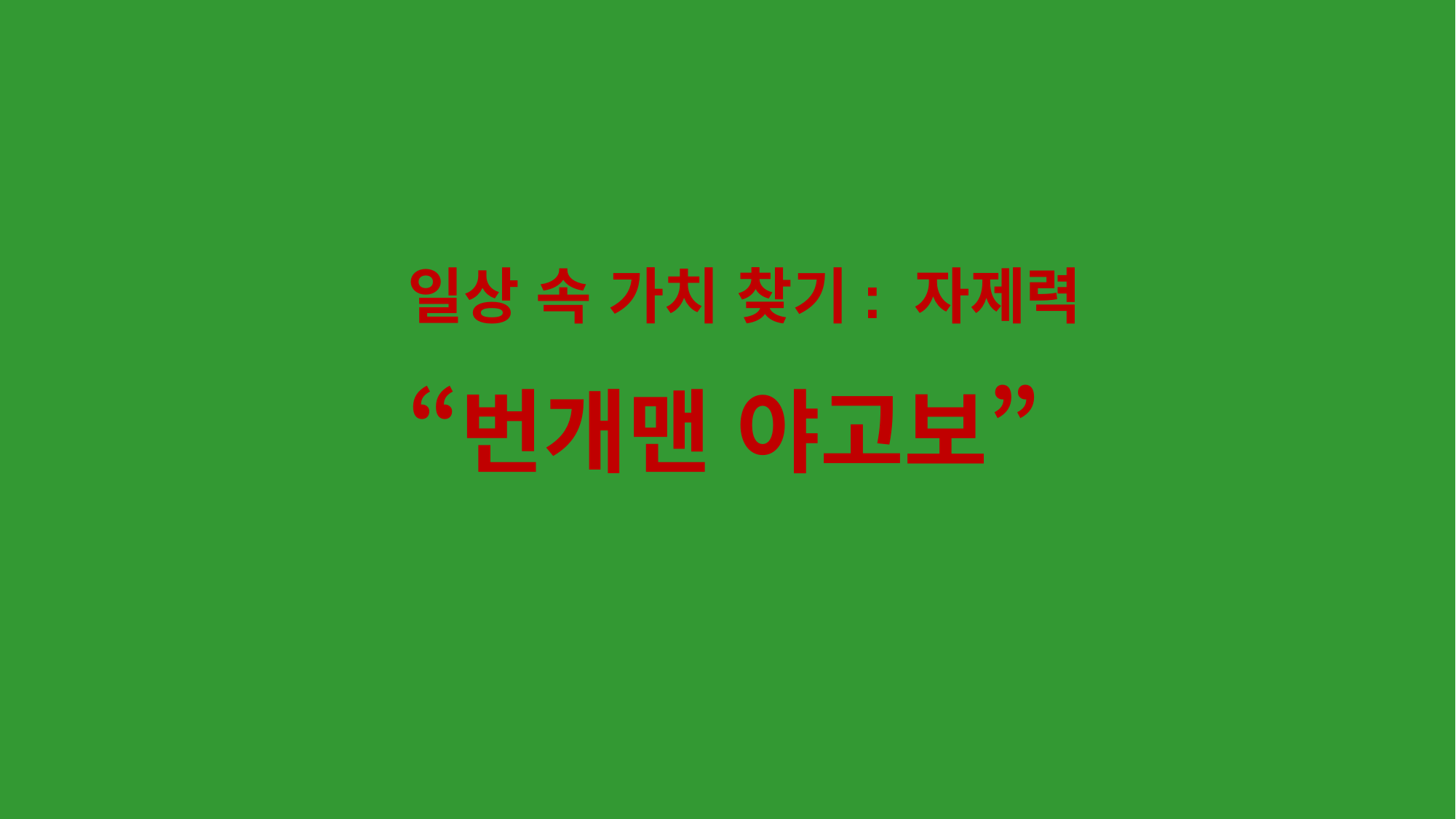

# 일상 속 가치 찾기: 자제력 “번개맨 야고보”